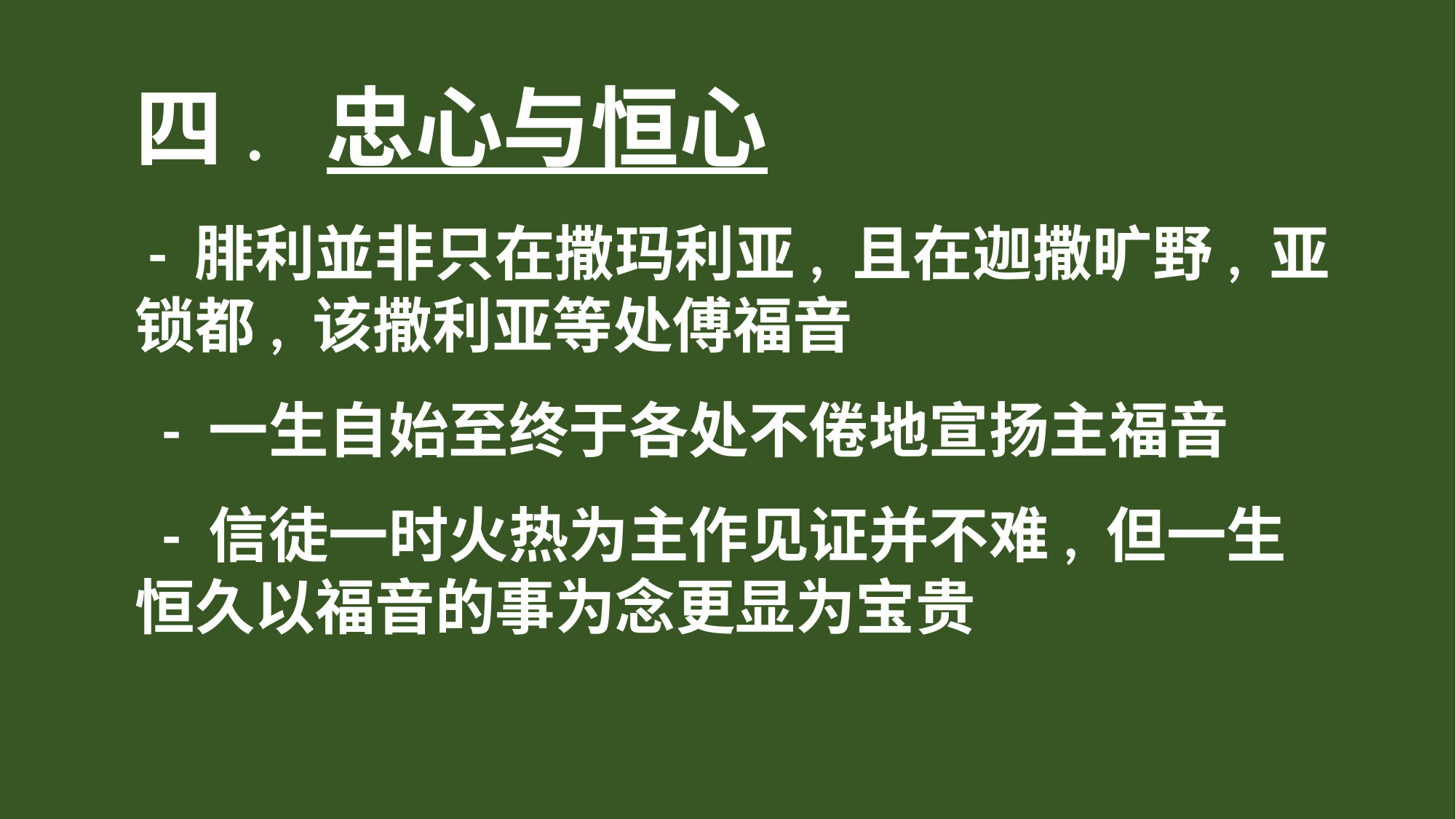

# 四.  忠心与恒心
 - 腓利並非只在撒玛利亚, 且在迦撒旷野, 亚锁都, 该撒利亚等处傅福音
  - 一生自始至终于各处不倦地宣扬主福音
  - 信徒一时火热为主作见证并不难, 但一生恒久以福音的事为念更显为宝贵